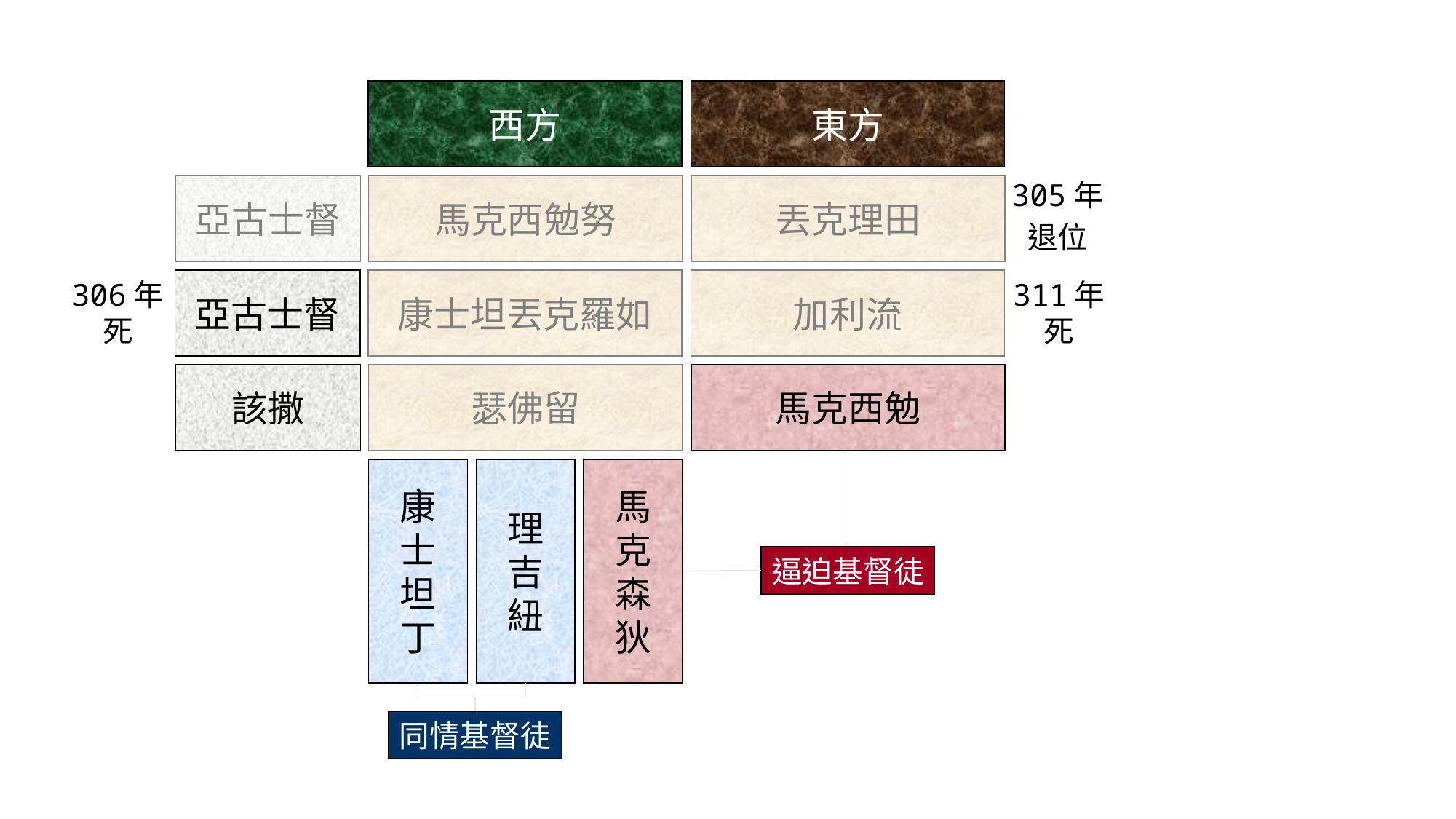

西方
東方
305年
退位

亞古士督
馬克西勉努
丟克理田

306年
死
亞古士督
康士坦丟克羅如
加利流
311年
死

該撒
瑟佛留
馬克西勉
康
士
坦
丁
理
吉
紐
馬
克
森
狄
逼迫基督徒
同情基督徒